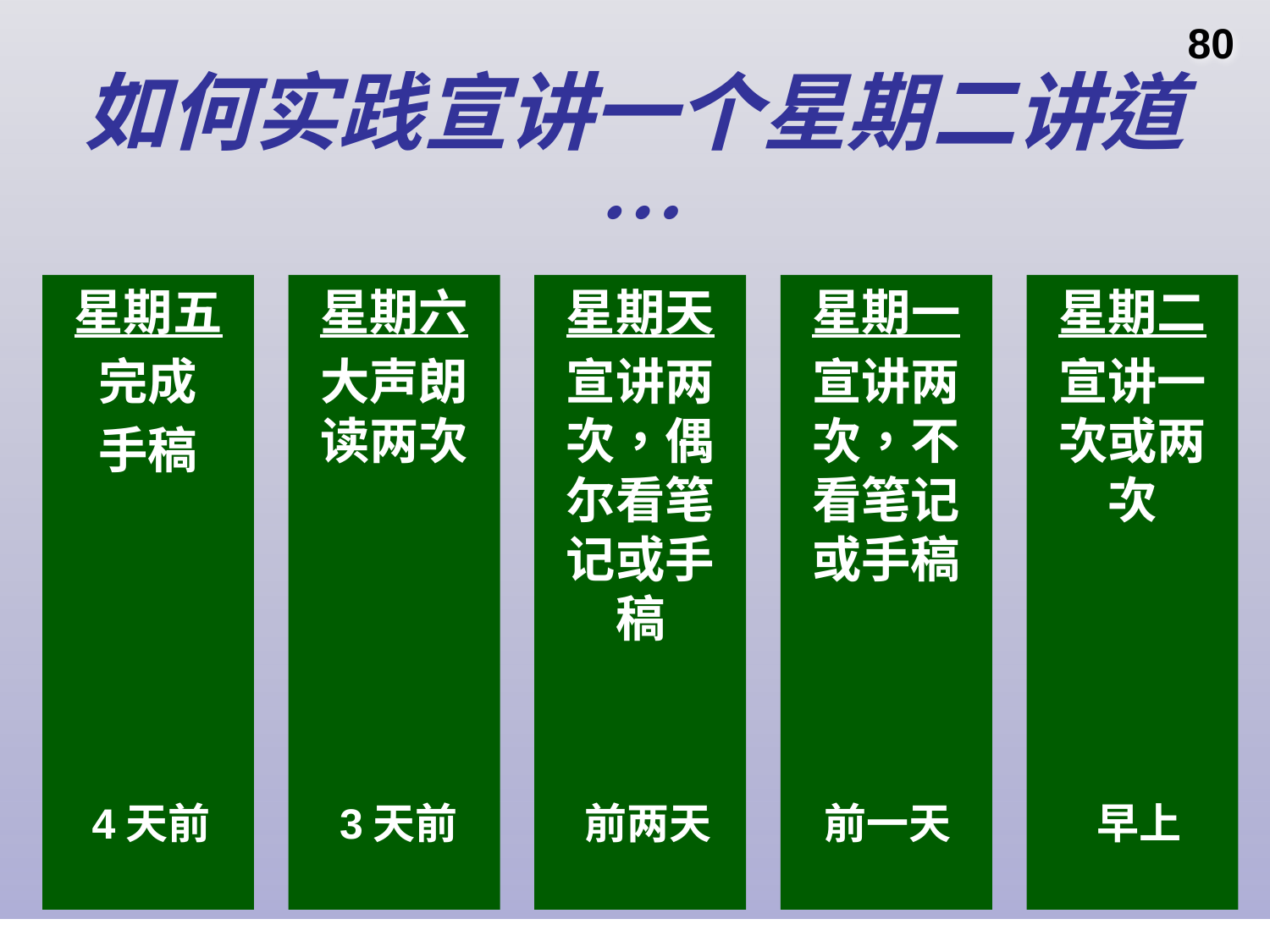

80
# 如何实践宣讲一个星期二讲道…
星期五
完成
手稿

星期六
大声朗读两次

3天前

星期天
宣讲两次，偶尔看笔记或手稿

前两天

星期一
宣讲两次，不看笔记或手稿

前一天

星期二
宣讲一次或两次

早上

4天前